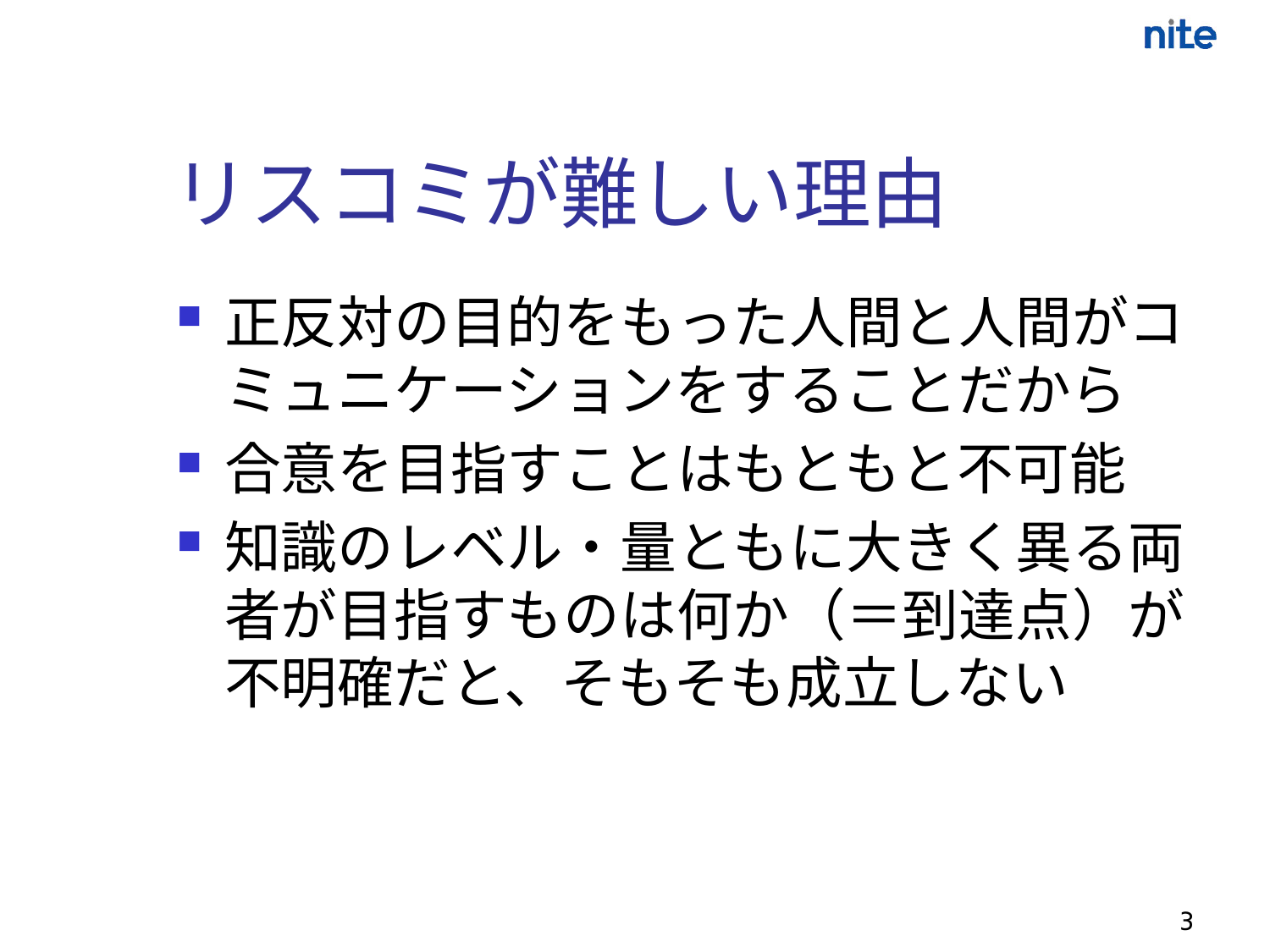

# リスコミが難しい理由
正反対の目的をもった人間と人間がコミュニケーションをすることだから
合意を目指すことはもともと不可能
知識のレベル・量ともに大きく異る両者が目指すものは何か（＝到達点）が不明確だと、そもそも成立しない

3